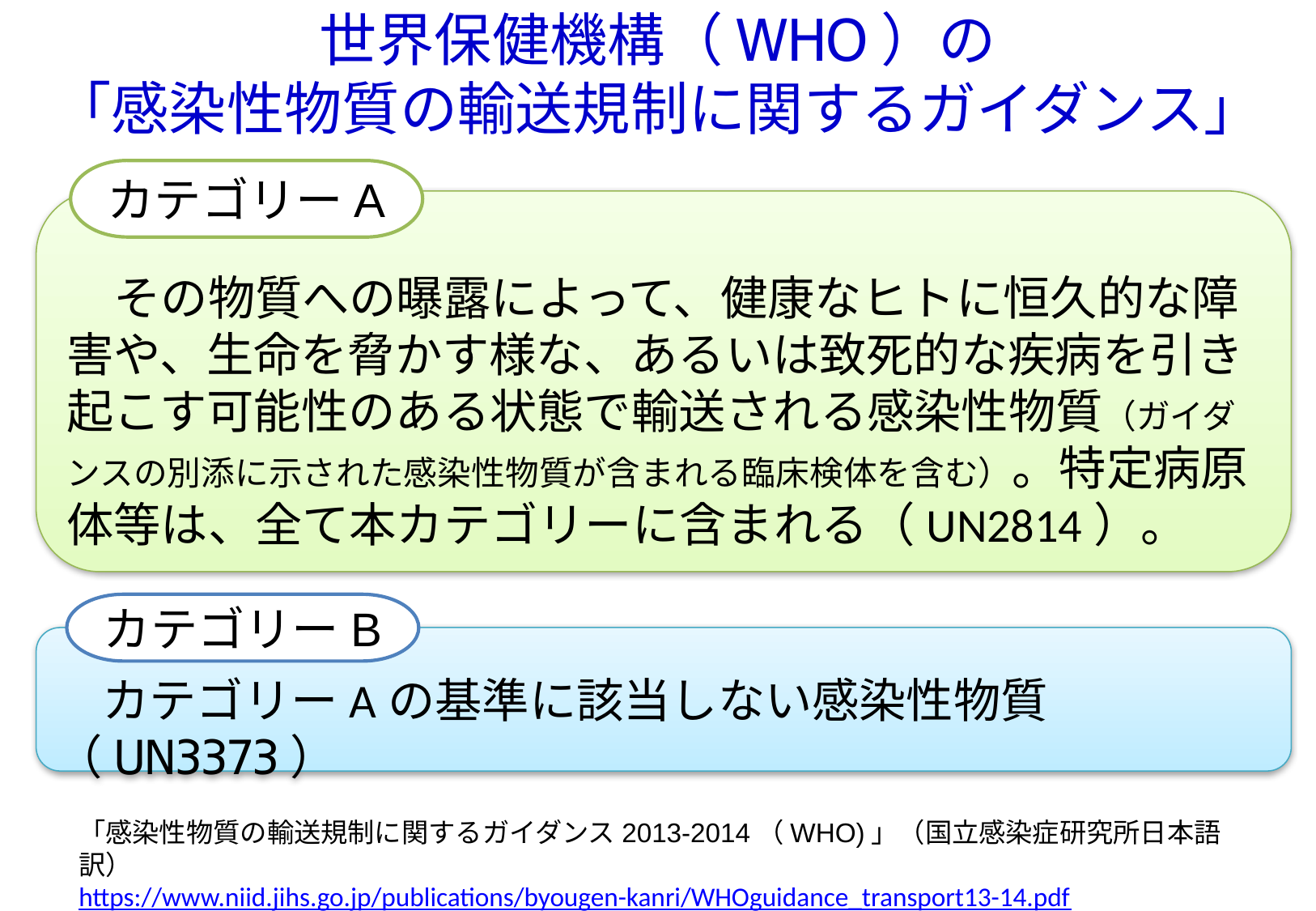

# 世界保健機構（WHO）の 「感染性物質の輸送規制に関するガイダンス」
カテゴリーA

　その物質への曝露によって、健康なヒトに恒久的な障害や、生命を脅かす様な、あるいは致死的な疾病を引き起こす可能性のある状態で輸送される感染性物質（ガイダンスの別添に示された感染性物質が含まれる臨床検体を含む）。特定病原体等は、全て本カテゴリーに含まれる（UN2814）。
カテゴリーB

　カテゴリーAの基準に該当しない感染性物質（UN3373）
「感染性物質の輸送規制に関するガイダンス2013-2014（WHO)」（国立感染症研究所日本語訳）
https://www.niid.jihs.go.jp/publications/byougen-kanri/WHOguidance_transport13-14.pdf